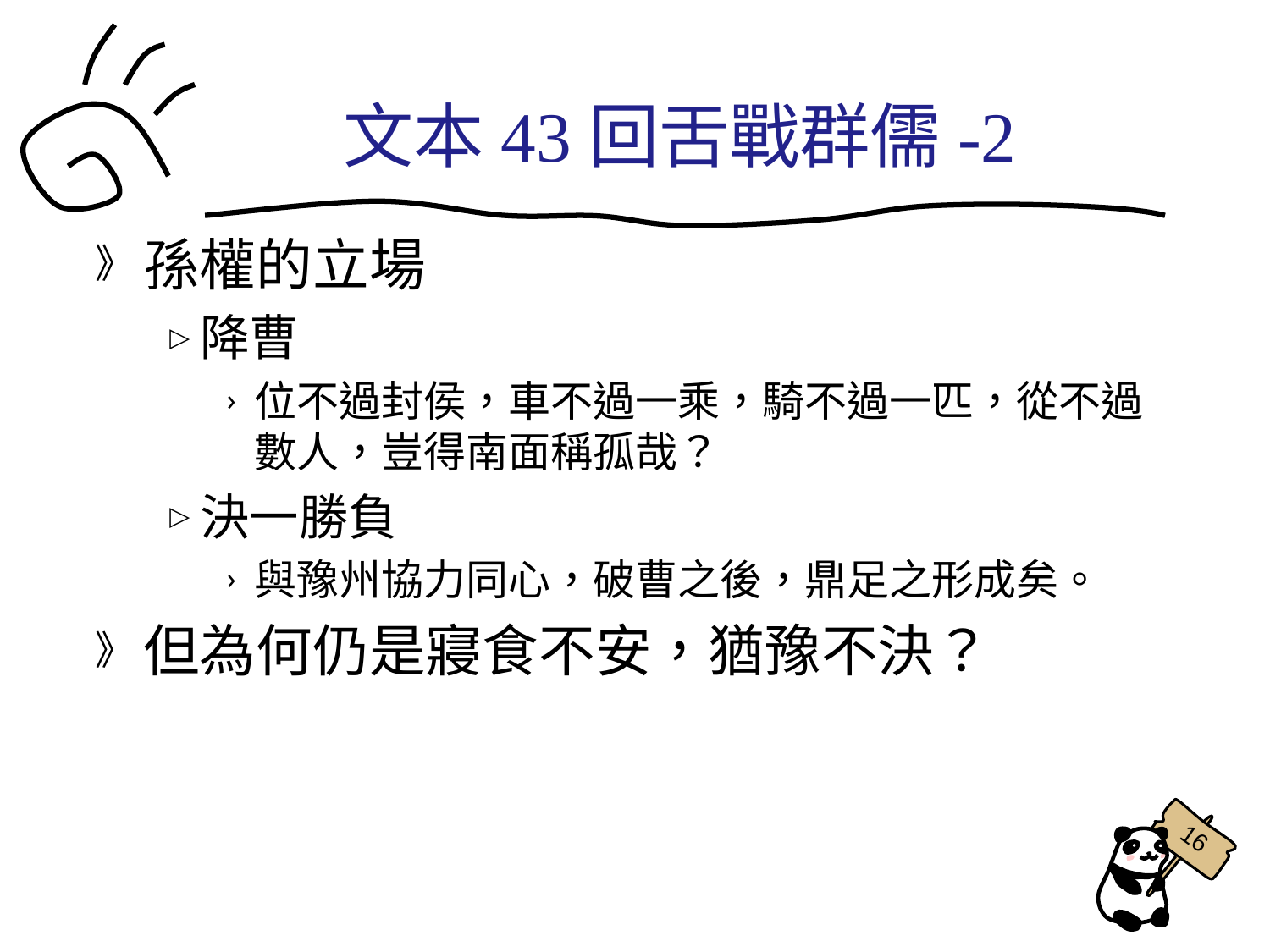

文本43回舌戰群儒-2
孫權的立場
降曹
位不過封侯，車不過一乘，騎不過一匹，從不過數人，豈得南面稱孤哉？
決一勝負
與豫州協力同心，破曹之後，鼎足之形成矣。
但為何仍是寢食不安，猶豫不決？
16